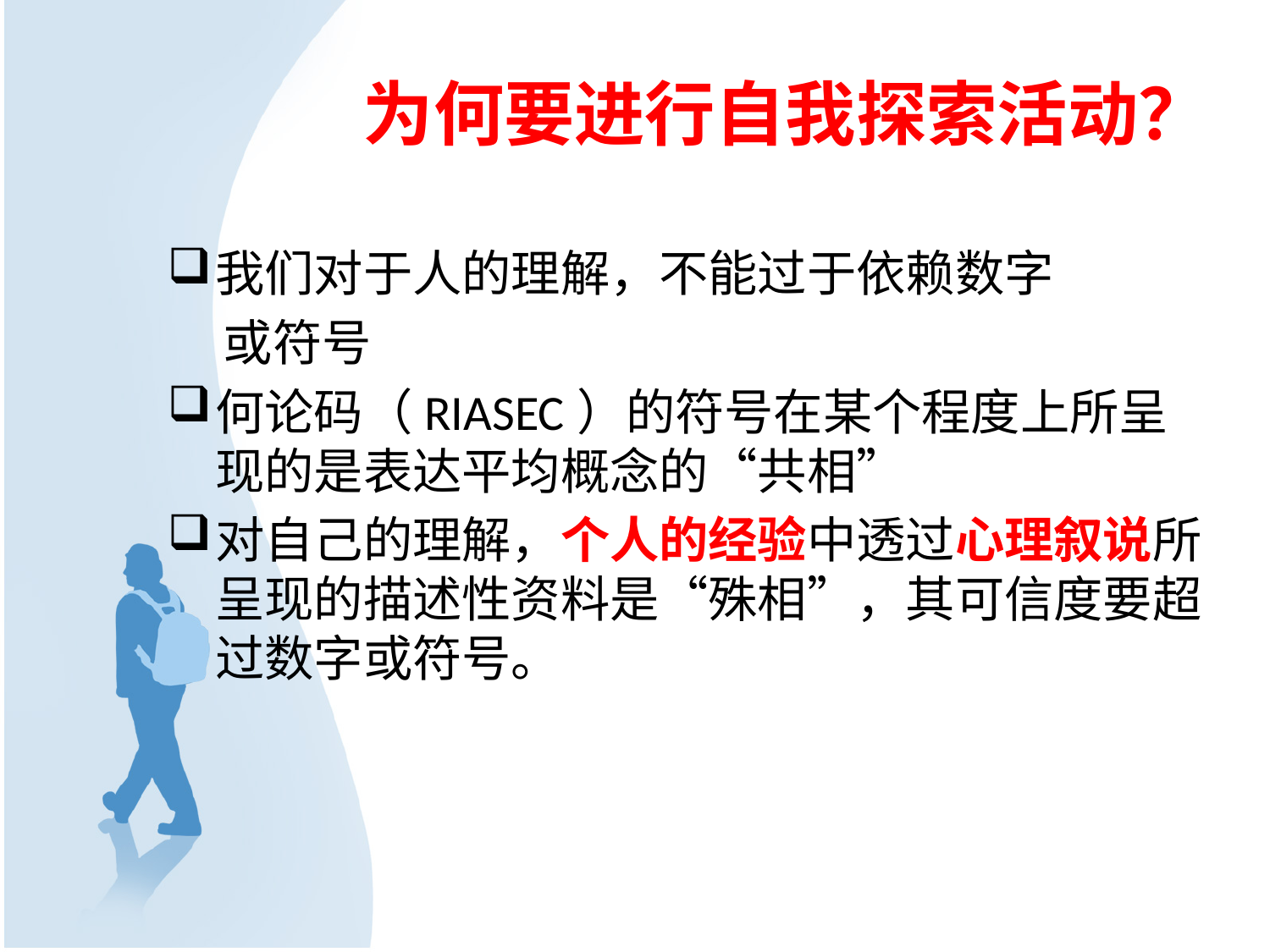

# 为何要进行自我探索活动？
我们对于人的理解，不能过于依赖数字
    或符号
何论码（RIASEC）的符号在某个程度上所呈现的是表达平均概念的“共相”
对自己的理解，个人的经验中透过心理叙说所呈现的描述性资料是“殊相”，其可信度要超过数字或符号。